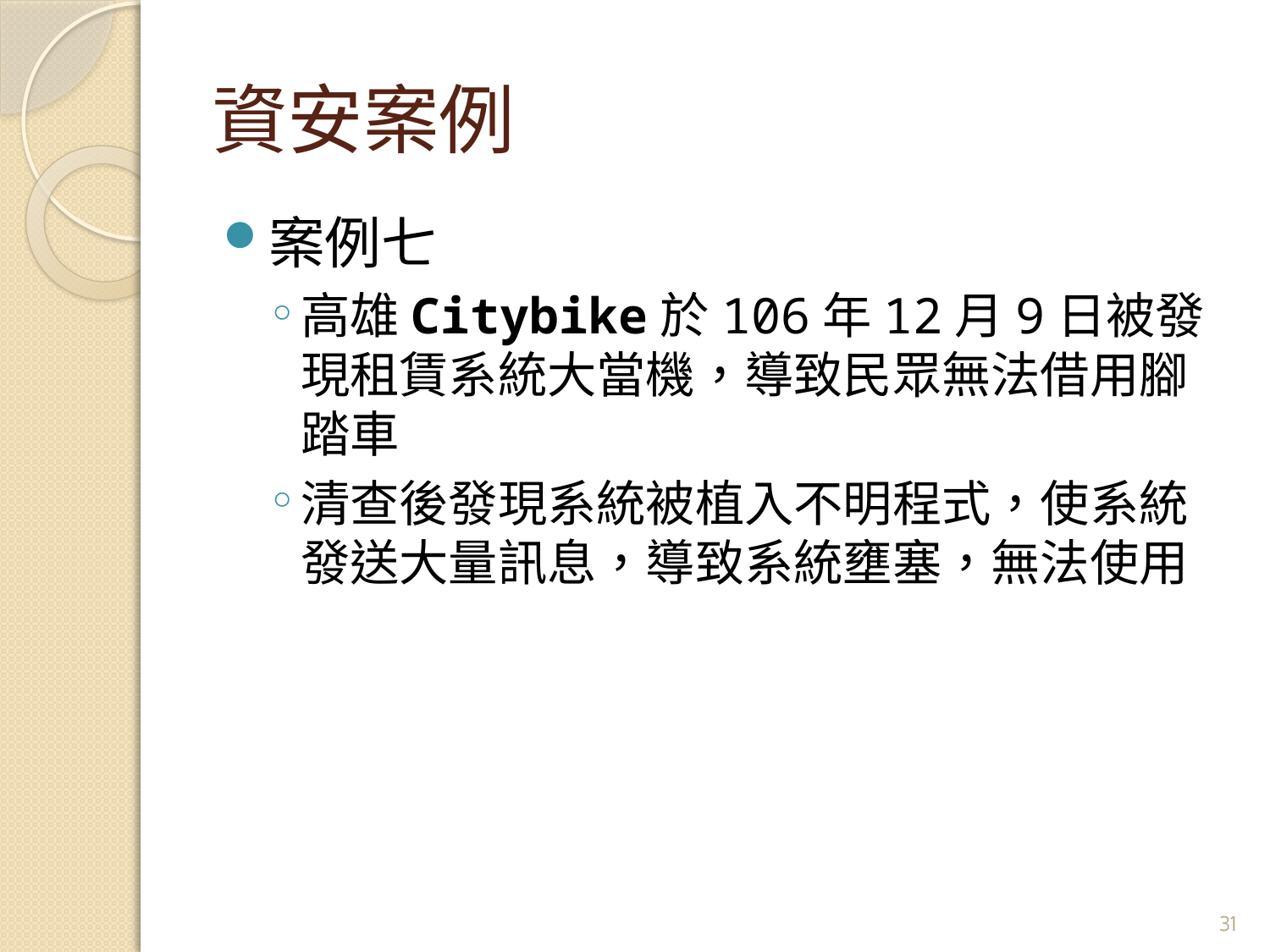

# 資安案例
案例七
高雄Citybike於106年12月9日被發現租賃系統大當機，導致民眾無法借用腳踏車
清查後發現系統被植入不明程式，使系統發送大量訊息，導致系統壅塞，無法使用

31